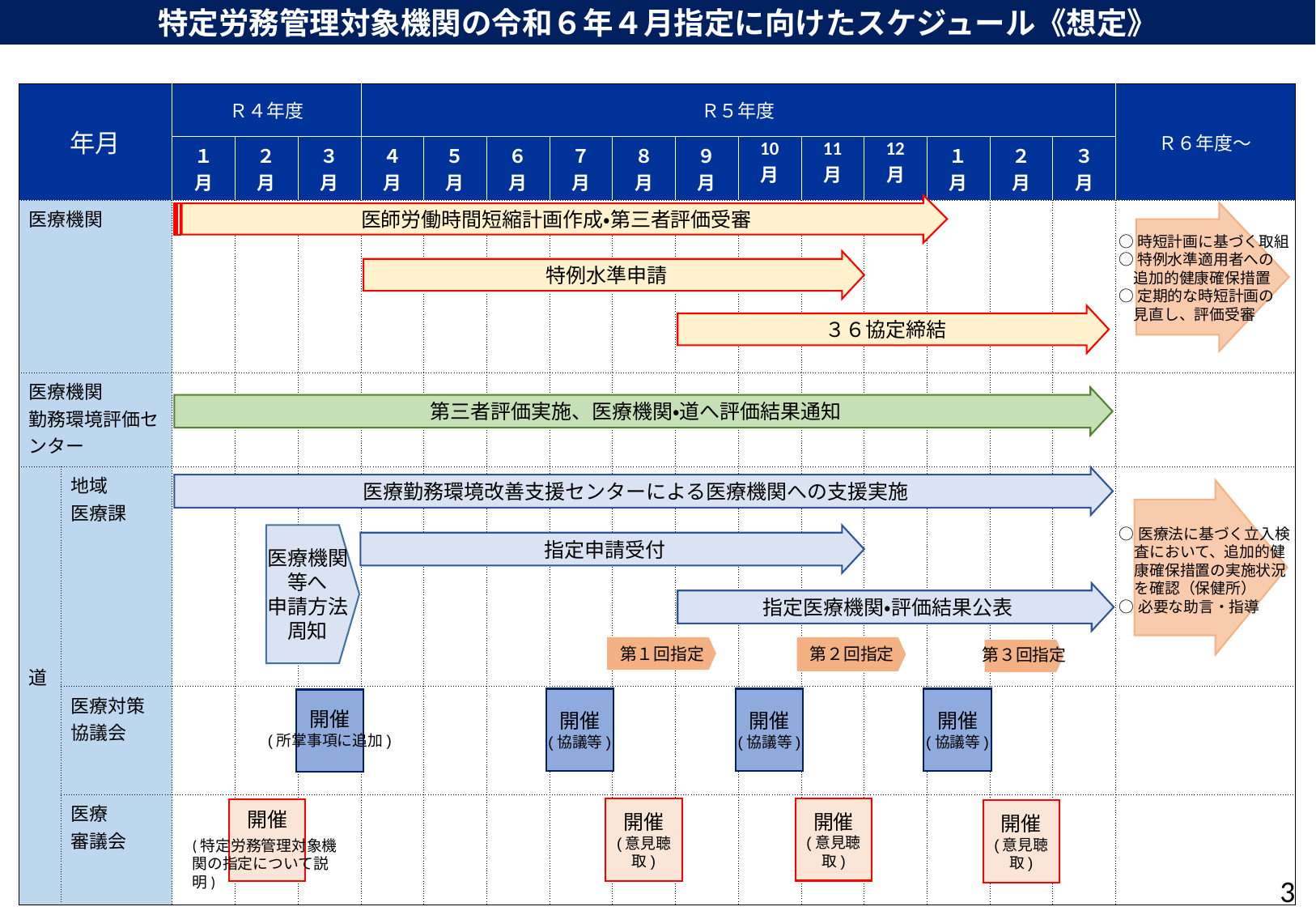

特定労務管理対象機関の令和６年４月指定に向けたスケジュール《想定》
| 年月 |  | Ｒ４年度 |  |  | Ｒ５年度 |  |  |  |  |  |  |  |  |  |  |  | Ｒ６年度～ |
| --- | --- | --- | --- | --- | --- | --- | --- | --- | --- | --- | --- | --- | --- | --- | --- | --- | --- |
|  |  | １ 月 | ２ 月 | ３ 月 | ４ 月 | ５ 月 | ６ 月 | ７ 月 | ８ 月 | ９ 月 | 10 月 | 11 月 | 12 月 | １ 月 | ２ 月 | ３ 月 |  |
| 医療機関 |  |  |  |  |  |  |  |  |  |  |  |  |  |  |  |  |  |
| 医療機関 勤務環境評価センター |  |  |  |  |  |  |  |  |  |  |  |  |  |  |  |  |  |
| 道 | 地域 医療課 |  |  |  |  |  |  |  |  |  |  |  |  |  |  |  |  |
|  | 医療対策 協議会 |  |  |  |  |  |  |  |  |  |  |  |  |  |  |  |  |
|  | 医療 審議会 |  |  |  |  |  |  |  |  |  |  |  |  |  |  |  |  |
医師労働時間短縮計画作成・第三者評価受審

○時短計画に基づく取組
○特例水準適用者への
　追加的健康確保措置
○定期的な時短計画の
　見直し、評価受審
特例水準申請
３６協定締結
第三者評価実施、医療機関・道へ評価結果通知
医療勤務環境改善支援センターによる医療機関への支援実施

医療機関等へ
申請方法
周知
指定申請受付
○医療法に基づく立入検
　査において、追加的健
　康確保措置の実施状況
　を確認（保健所）
○必要な助言・指導
指定医療機関・評価結果公表
第２回指定
第１回指定

第３回指定

開催
(協議等)
開催
(協議等)
開催
(協議等)

開催
(所掌事項に追加)
開催
(意見聴取)
開催
(意見聴取)
開催

開催
(意見聴取)
(特定労務管理対象機関の指定について説明)
3